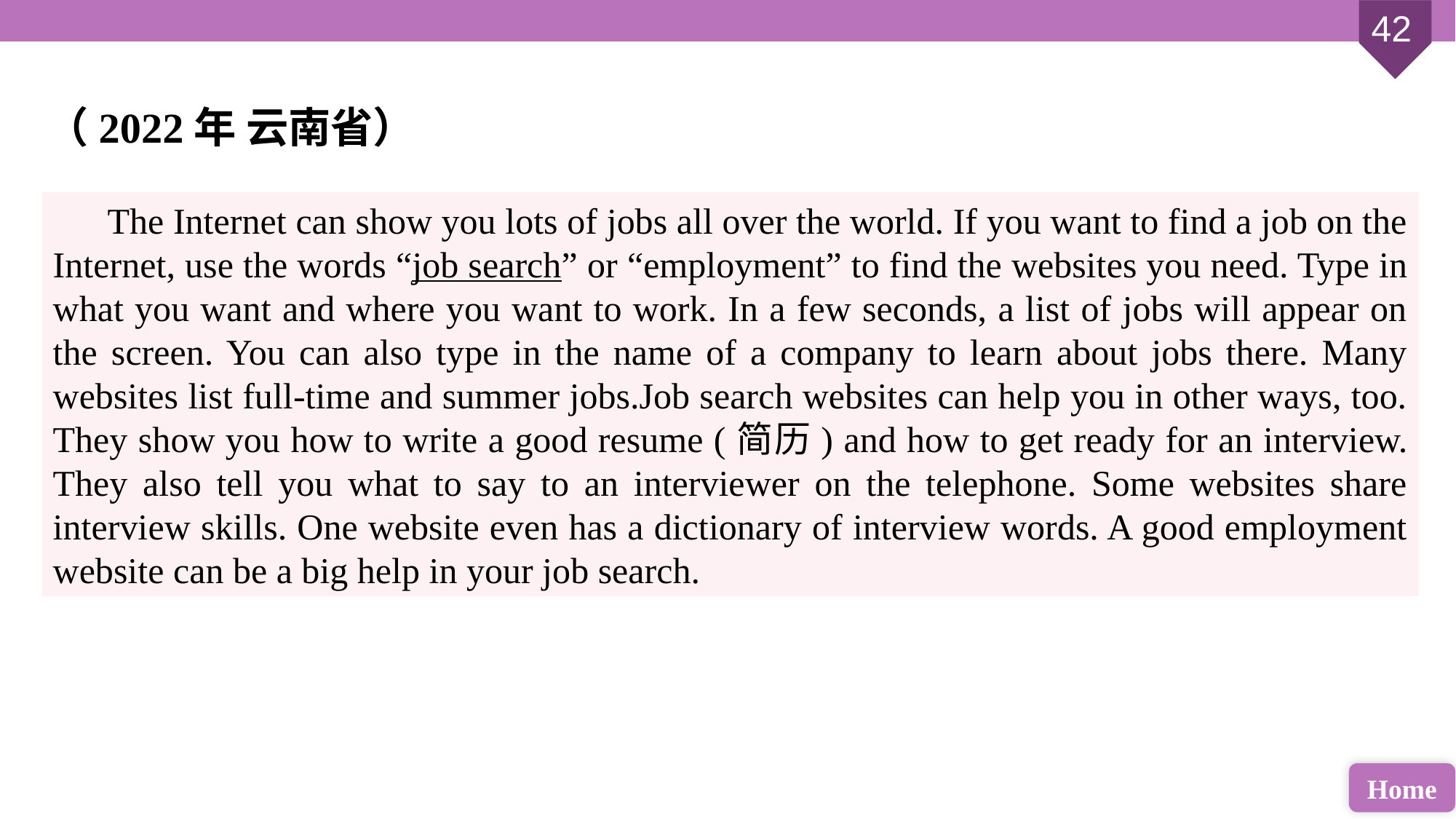

（2022年 云南省）
The Internet can show you lots of jobs all over the world. If you want to find a job on the Internet, use the words “job search” or “employment” to find the websites you need. Type in what you want and where you want to work. In a few seconds, a list of jobs will appear on the screen. You can also type in the name of a company to learn about jobs there. Many websites list full-time and summer jobs.Job search websites can help you in other ways, too. They show you how to write a good resume (简历) and how to get ready for an interview. They also tell you what to say to an interviewer on the telephone. Some websites share interview skills. One website even has a dictionary of interview words. A good employment website can be a big help in your job search.